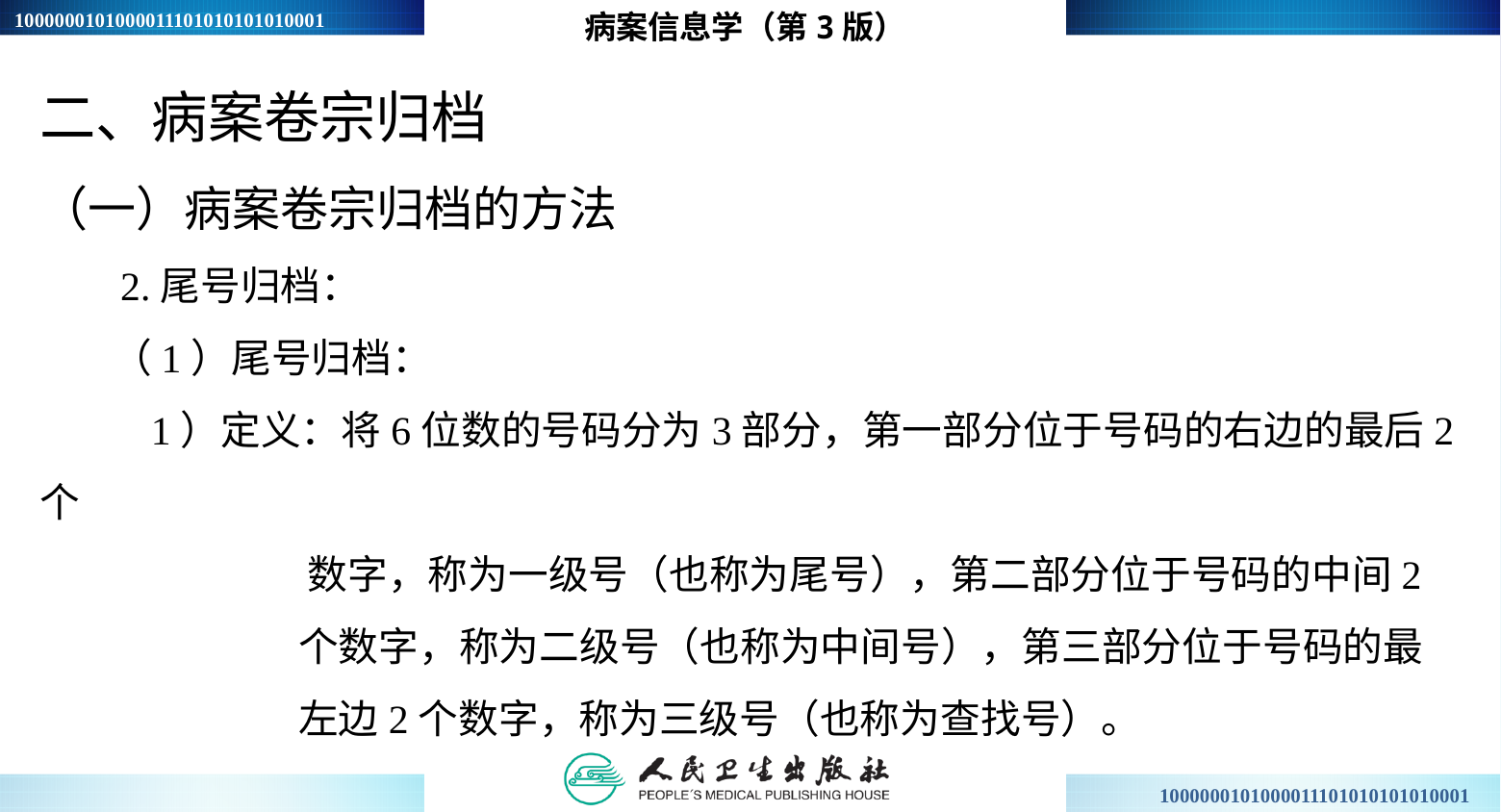

病案信息学（第3版）
二、病案卷宗归档
（一）病案卷宗归档的方法
        2.尾号归档：
       （1）尾号归档：
           1）定义：将6位数的号码分为3部分，第一部分位于号码的右边的最后2个
                             数字，称为一级号（也称为尾号），第二部分位于号码的中间2
                            个数字，称为二级号（也称为中间号），第三部分位于号码的最
                            左边2个数字，称为三级号（也称为查找号）。